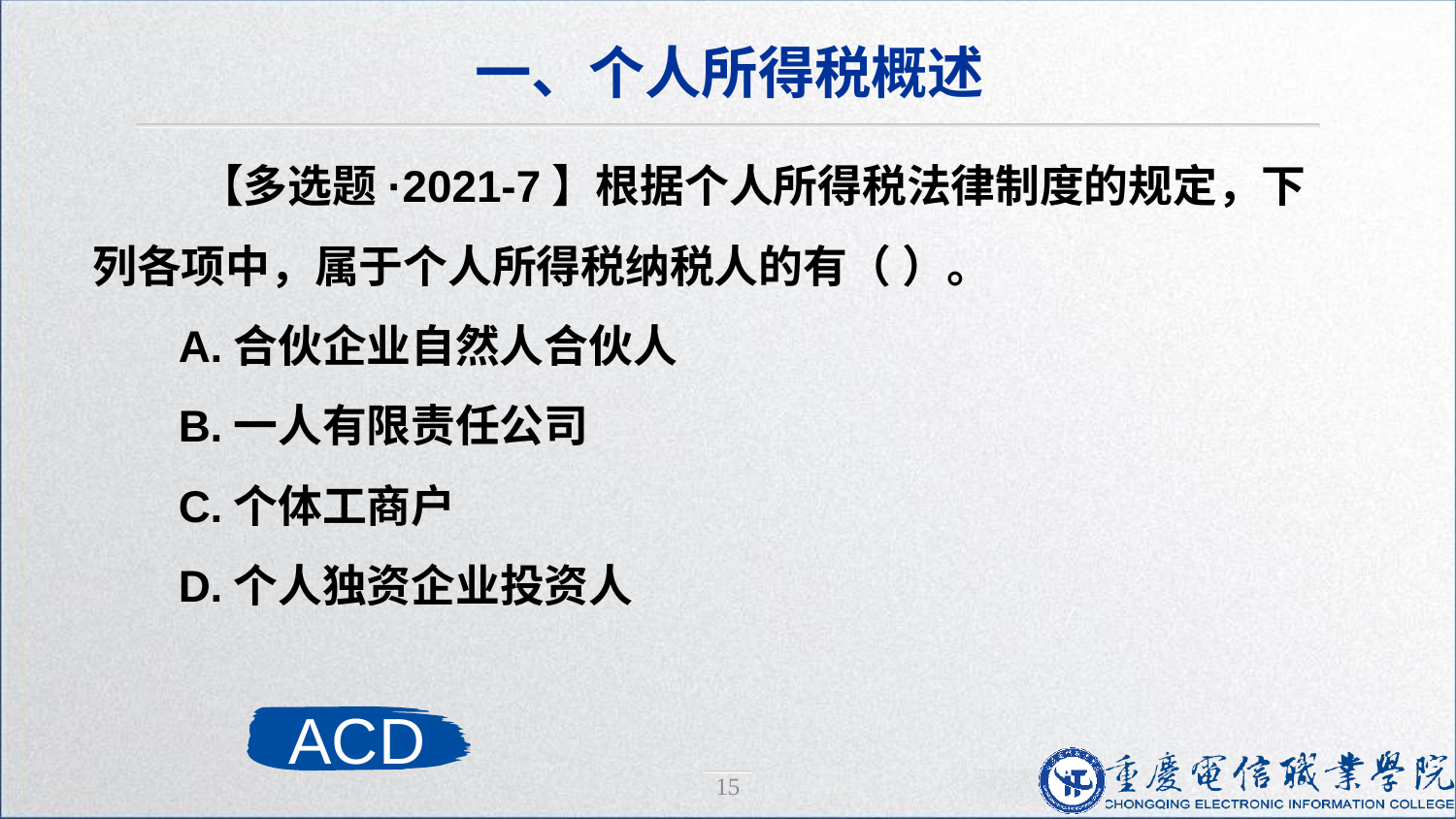

一、个人所得税概述
 【多选题·2021-7】根据个人所得税法律制度的规定，下列各项中，属于个人所得税纳税人的有（ ）。
A.合伙企业自然人合伙人
B.一人有限责任公司
C.个体工商户
D.个人独资企业投资人
ACD

15